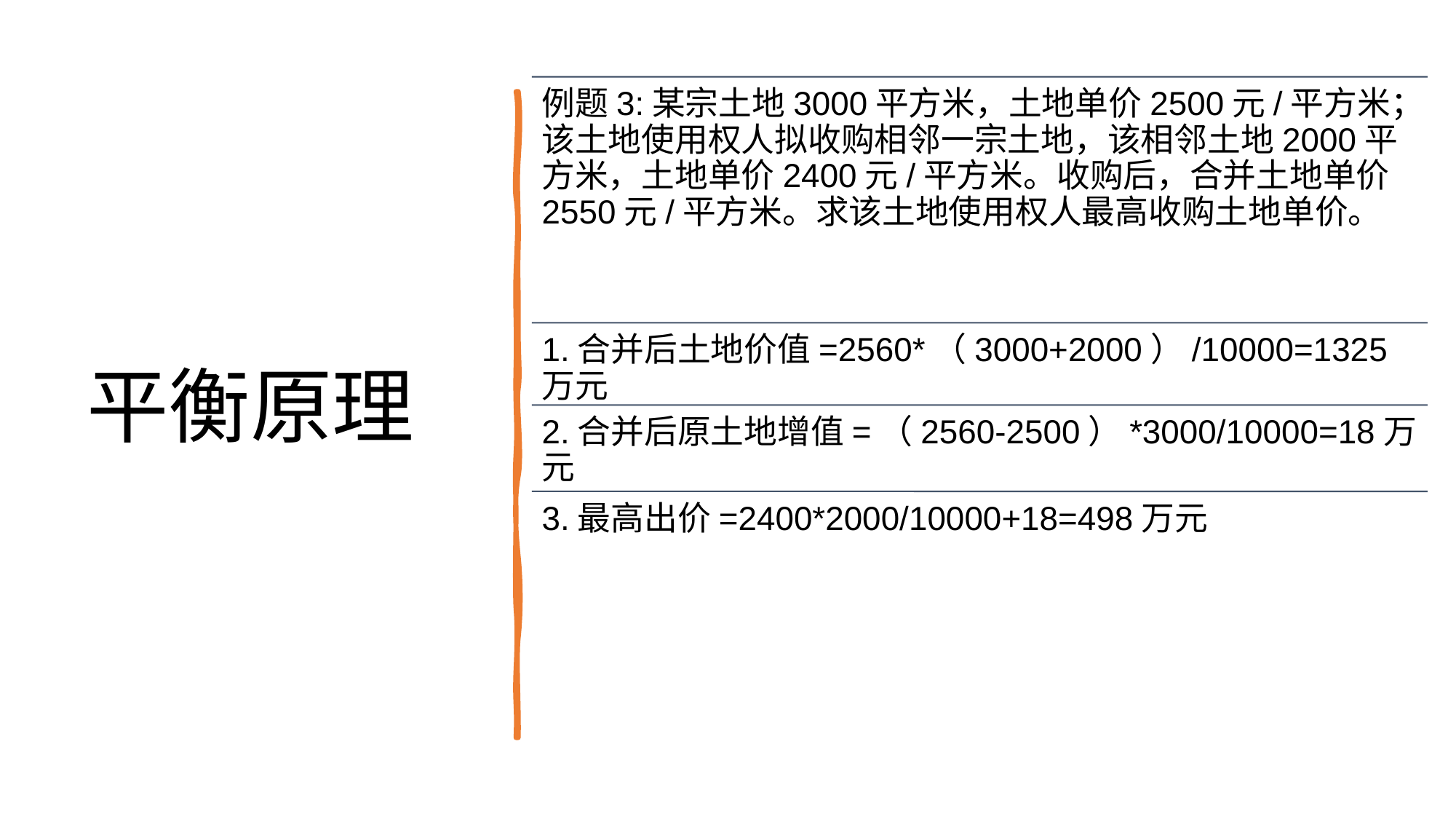

例题3:某宗土地3000平方米，土地单价2500元/平方米；该土地使用权人拟收购相邻一宗土地，该相邻土地2000平方米，土地单价2400元/平方米。收购后，合并土地单价2550元/平方米。求该土地使用权人最高收购土地单价。
1.合并后土地价值=2560*（3000+2000）/10000=1325万元
2.合并后原土地增值=（2560-2500）*3000/10000=18万元
3.最高出价=2400*2000/10000+18=498万元
# 平衡原理